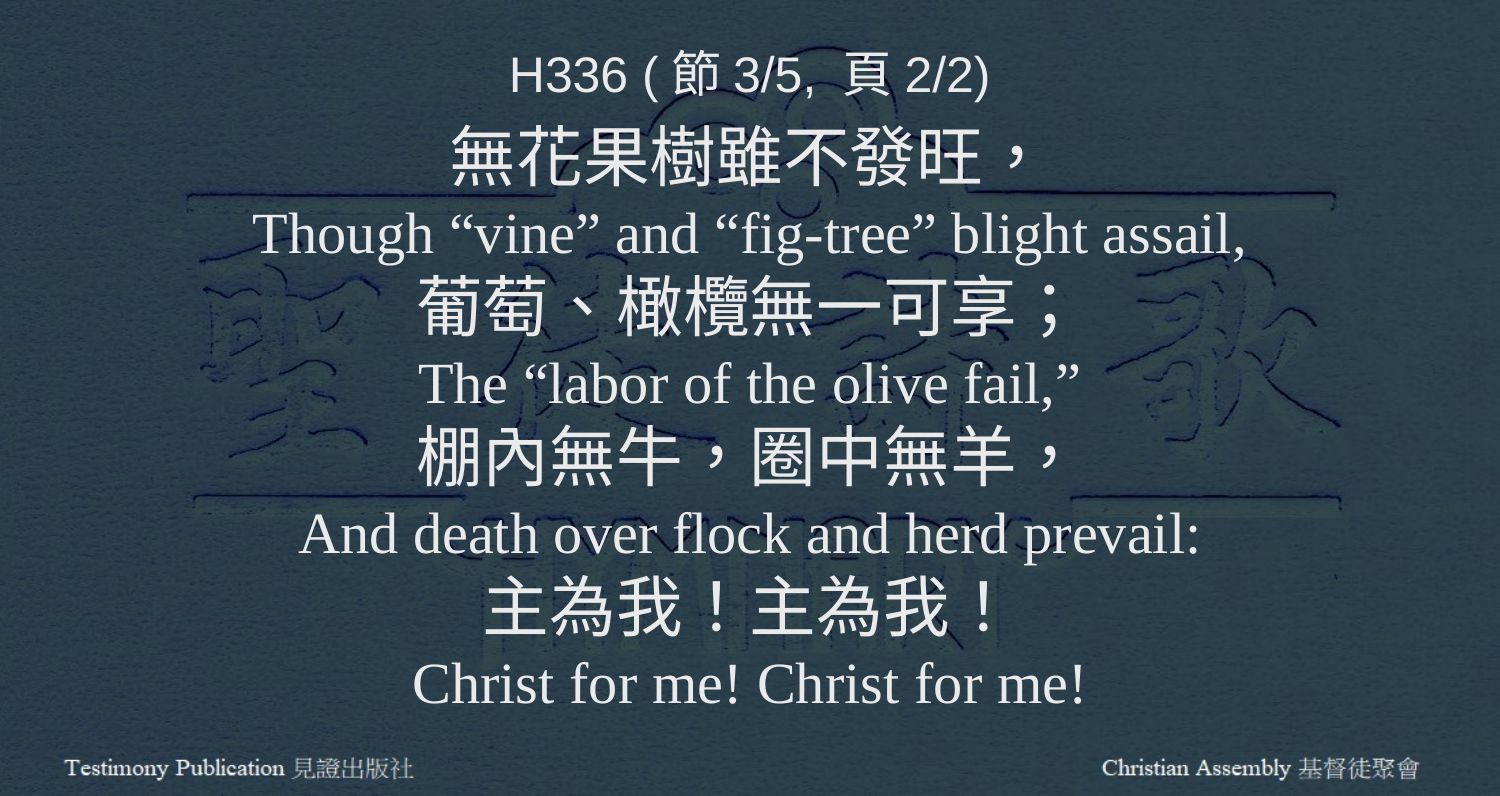

H336 (節3/5, 頁2/2)
無花果樹雖不發旺，
Though “vine” and “fig-tree” blight assail,
葡萄、橄欖無一可享；
The “labor of the olive fail,”
棚內無牛，圈中無羊，
And death over flock and herd prevail:
主為我！主為我！
Christ for me! Christ for me!